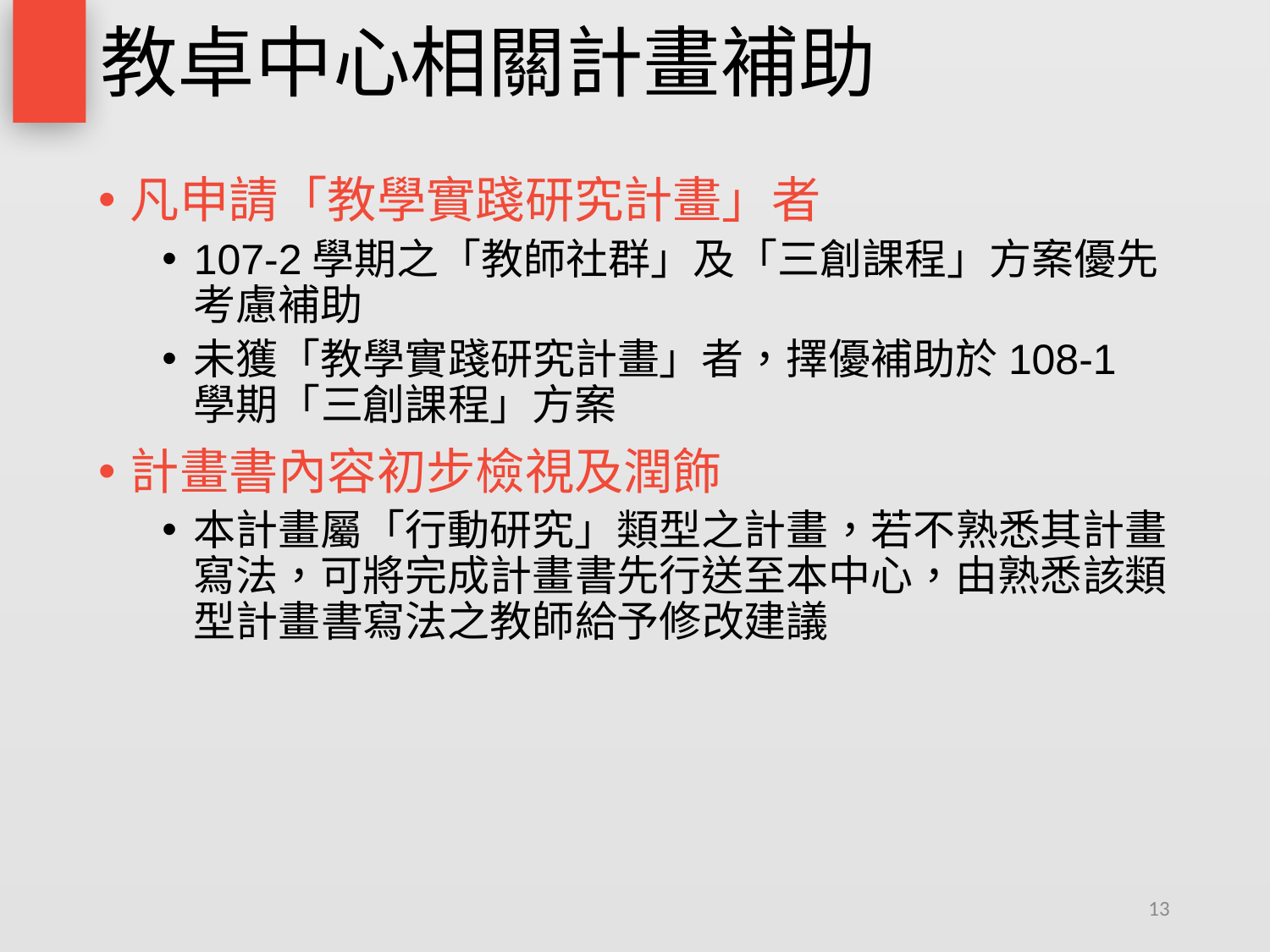

# 教卓中心相關計畫補助
凡申請「教學實踐研究計畫」者
107-2學期之「教師社群」及「三創課程」方案優先考慮補助
未獲「教學實踐研究計畫」者，擇優補助於108-1學期「三創課程」方案
計畫書內容初步檢視及潤飾
本計畫屬「行動研究」類型之計畫，若不熟悉其計畫寫法，可將完成計畫書先行送至本中心，由熟悉該類型計畫書寫法之教師給予修改建議
13